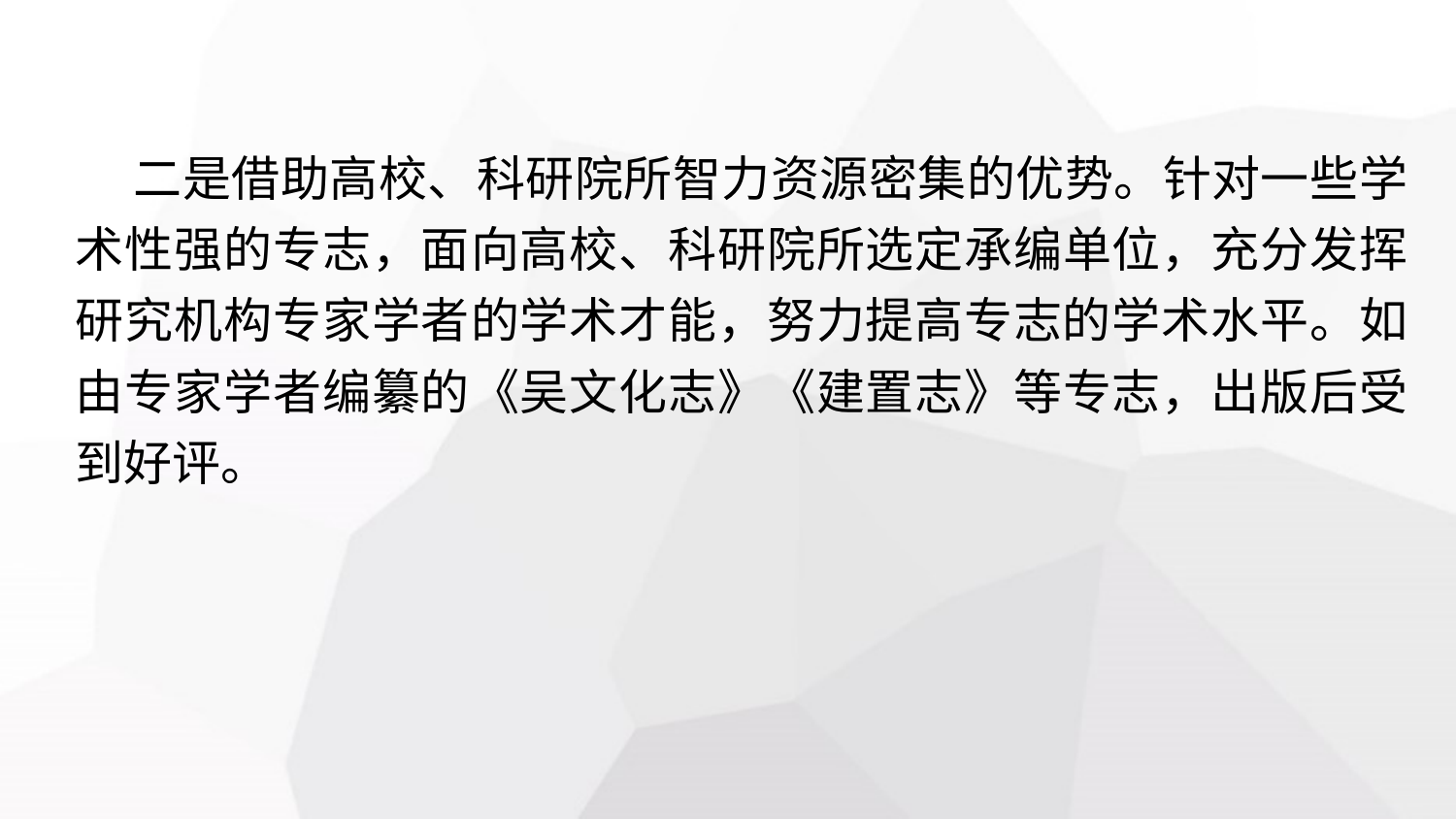

二是借助高校、科研院所智力资源密集的优势。针对一些学术性强的专志，面向高校、科研院所选定承编单位，充分发挥研究机构专家学者的学术才能，努力提高专志的学术水平。如由专家学者编纂的《吴文化志》《建置志》等专志，出版后受到好评。